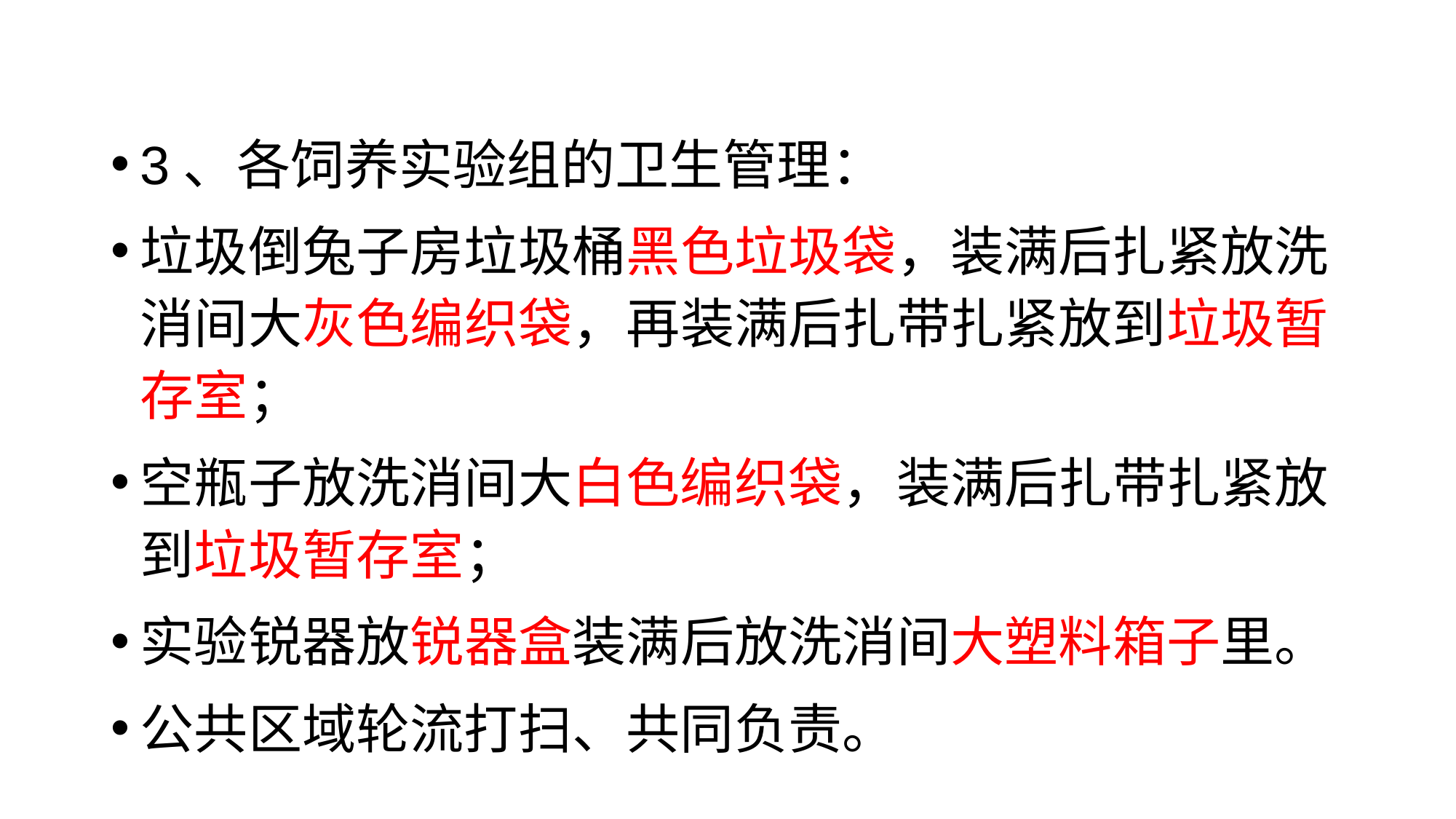

3、各饲养实验组的卫生管理：
垃圾倒兔子房垃圾桶黑色垃圾袋，装满后扎紧放洗消间大灰色编织袋，再装满后扎带扎紧放到垃圾暂存室；
空瓶子放洗消间大白色编织袋，装满后扎带扎紧放到垃圾暂存室；
实验锐器放锐器盒装满后放洗消间大塑料箱子里。
公共区域轮流打扫、共同负责。